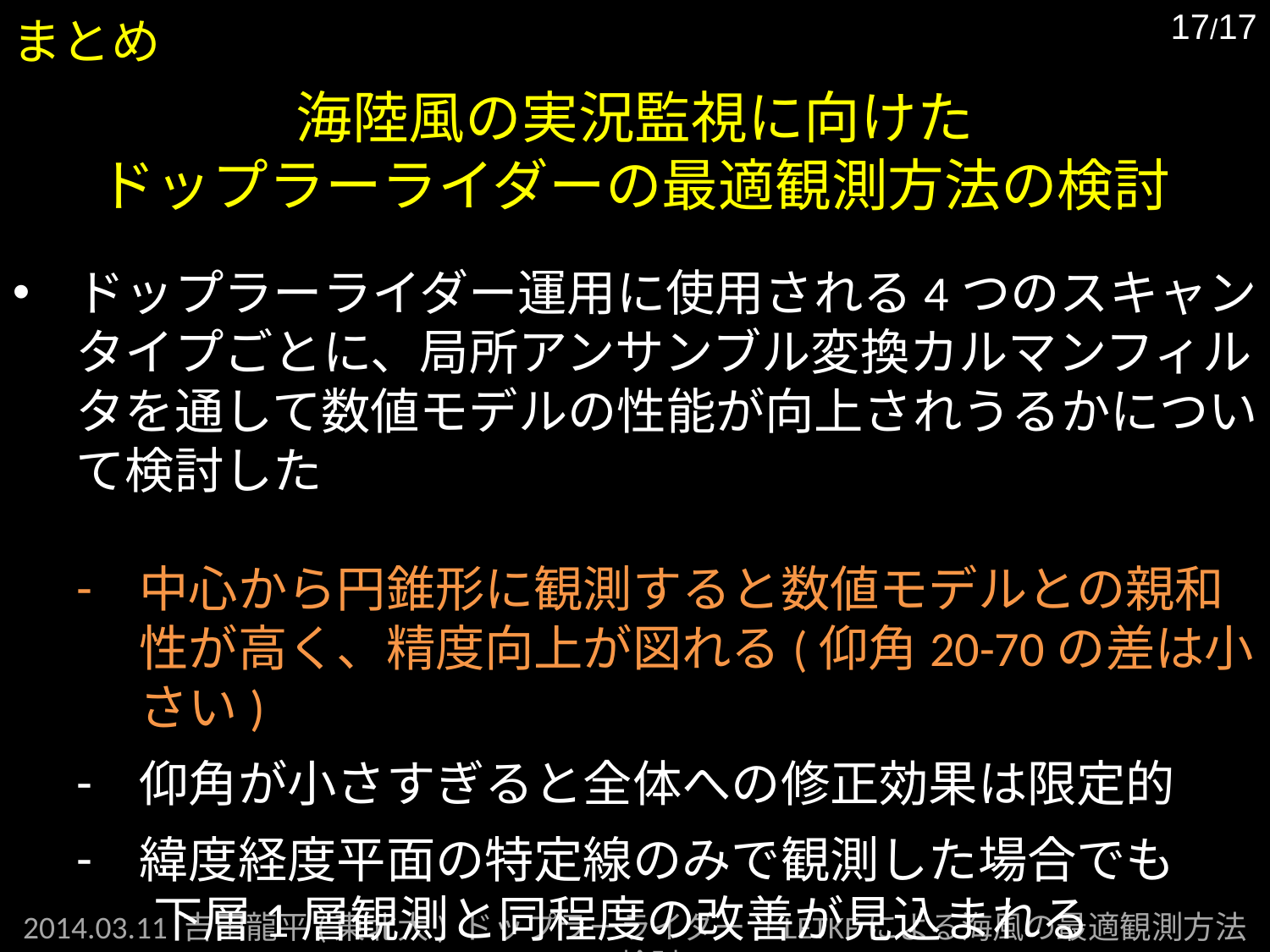

まとめ
海陸風の実況監視に向けた
ドップラーライダーの最適観測方法の検討
ドップラーライダー運用に使用される4つのスキャンタイプごとに、局所アンサンブル変換カルマンフィルタを通して数値モデルの性能が向上されうるかについて検討した

中心から円錐形に観測すると数値モデルとの親和性が高く、精度向上が図れる(仰角20-70の差は小さい)

仰角が小さすぎると全体への修正効果は限定的

緯度経度平面の特定線のみで観測した場合でも
      下層1層観測と同程度の改善が見込まれる